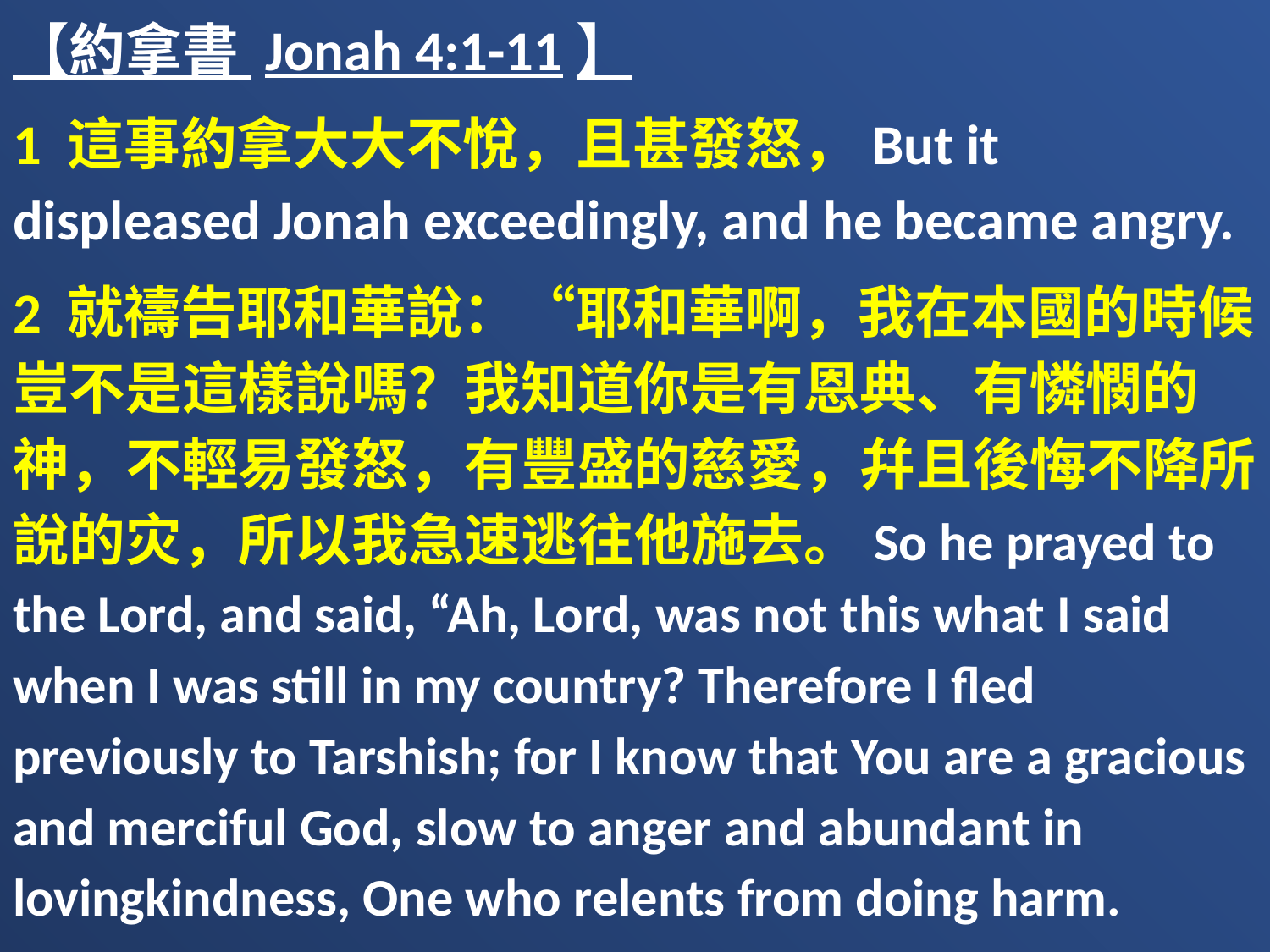

【約拿書 Jonah 4:1-11】
1 這事約拿大大不悅，且甚發怒，But it displeased Jonah exceedingly, and he became angry.
2 就禱告耶和華說：“耶和華啊，我在本國的時候豈不是這樣說嗎？我知道你是有恩典、有憐憫的　神，不輕易發怒，有豐盛的慈愛，幷且後悔不降所說的灾，所以我急速逃往他施去。So he prayed to the Lord, and said, “Ah, Lord, was not this what I said when I was still in my country? Therefore I fled previously to Tarshish; for I know that You are a gracious and merciful God, slow to anger and abundant in lovingkindness, One who relents from doing harm.